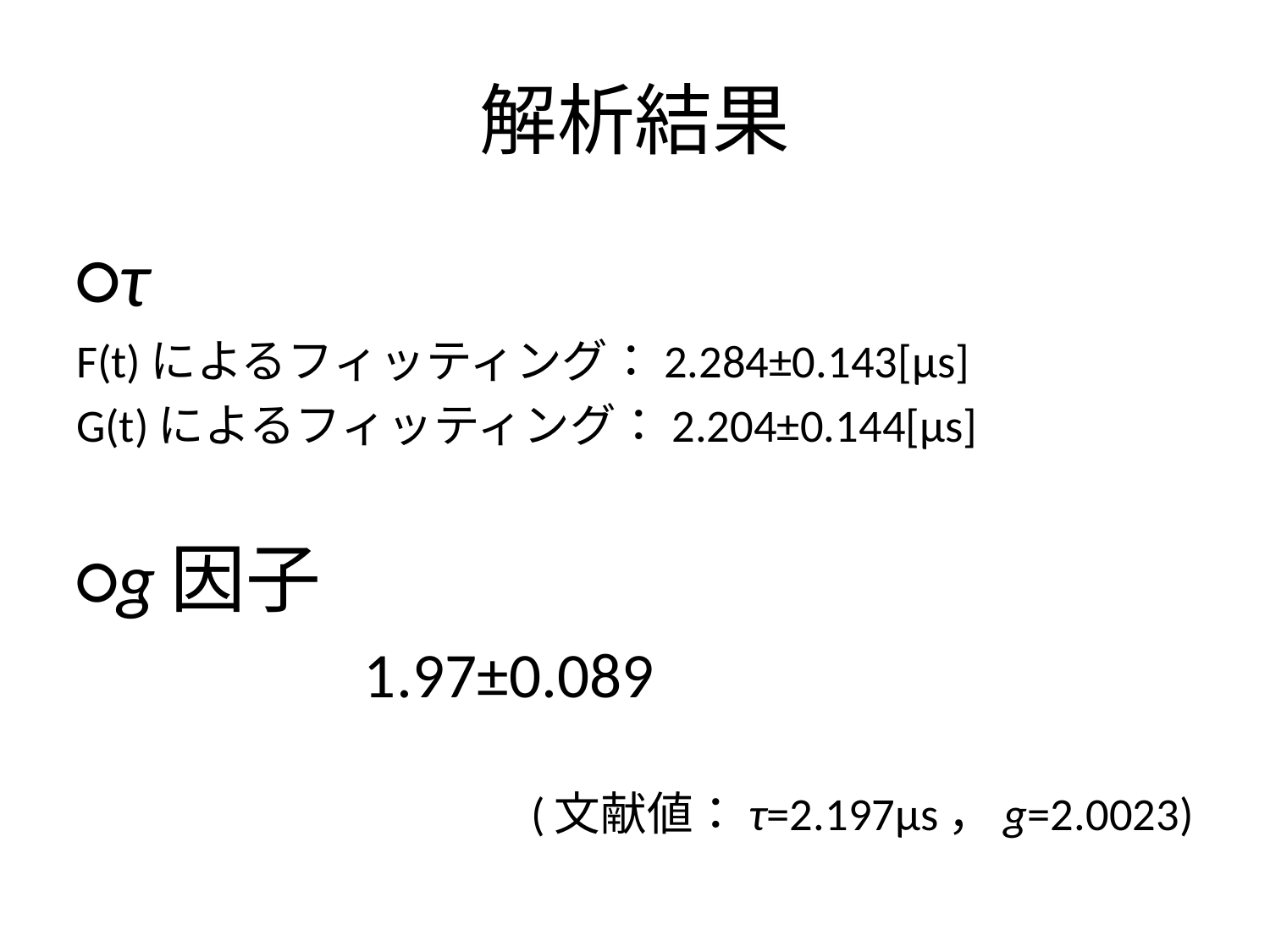

# 解析結果
○τ
F(t)によるフィッティング：2.284±0.143[μs]
G(t)によるフィッティング：2.204±0.144[μs]

○g因子
                    1.97±0.089

(文献値：τ=2.197μs，g=2.0023)